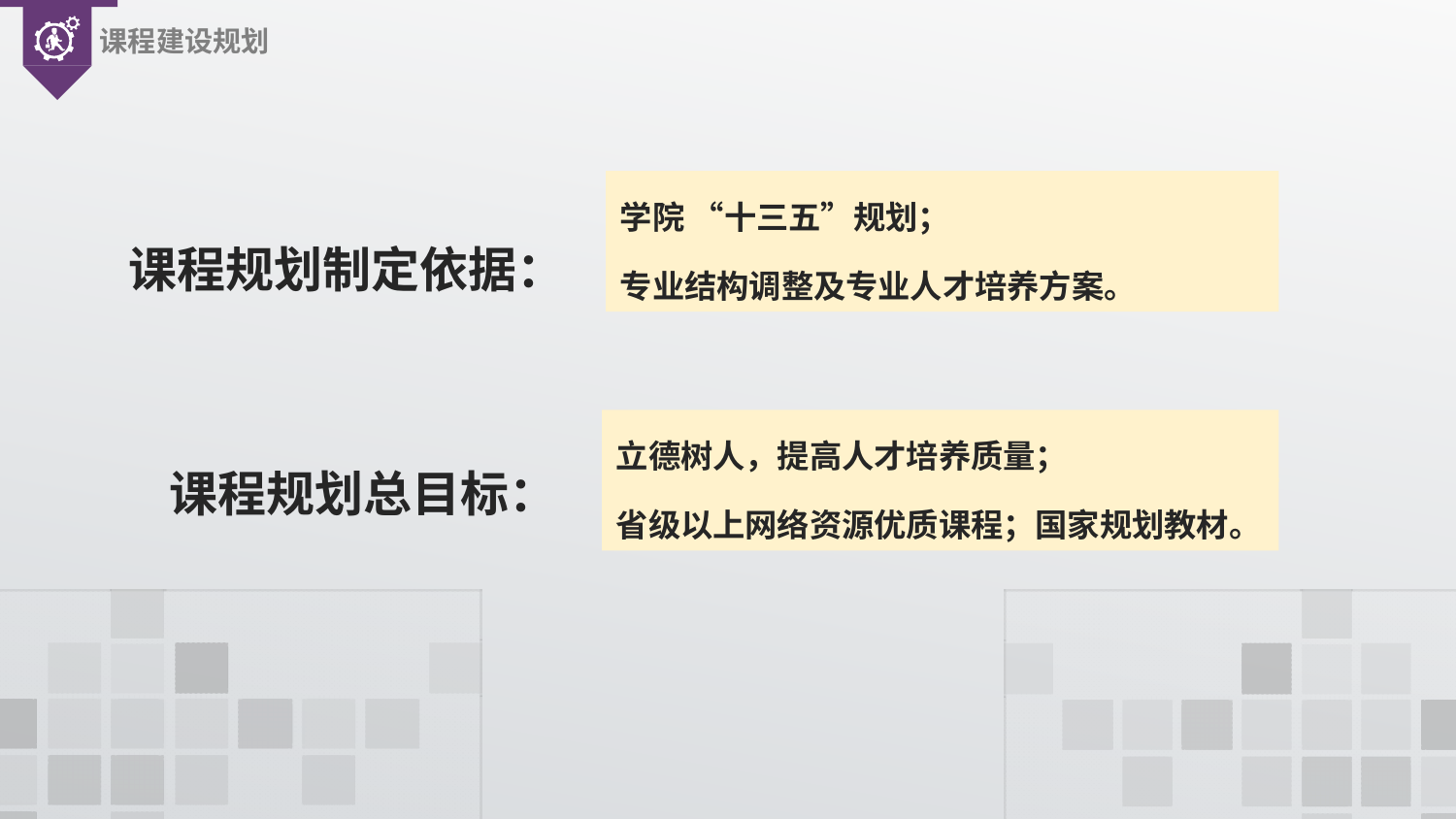

课程建设规划
学院 “十三五”规划；
课程规划制定依据：
专业结构调整及专业人才培养方案。
立德树人，提高人才培养质量；
课程规划总目标：
省级以上网络资源优质课程；国家规划教材。